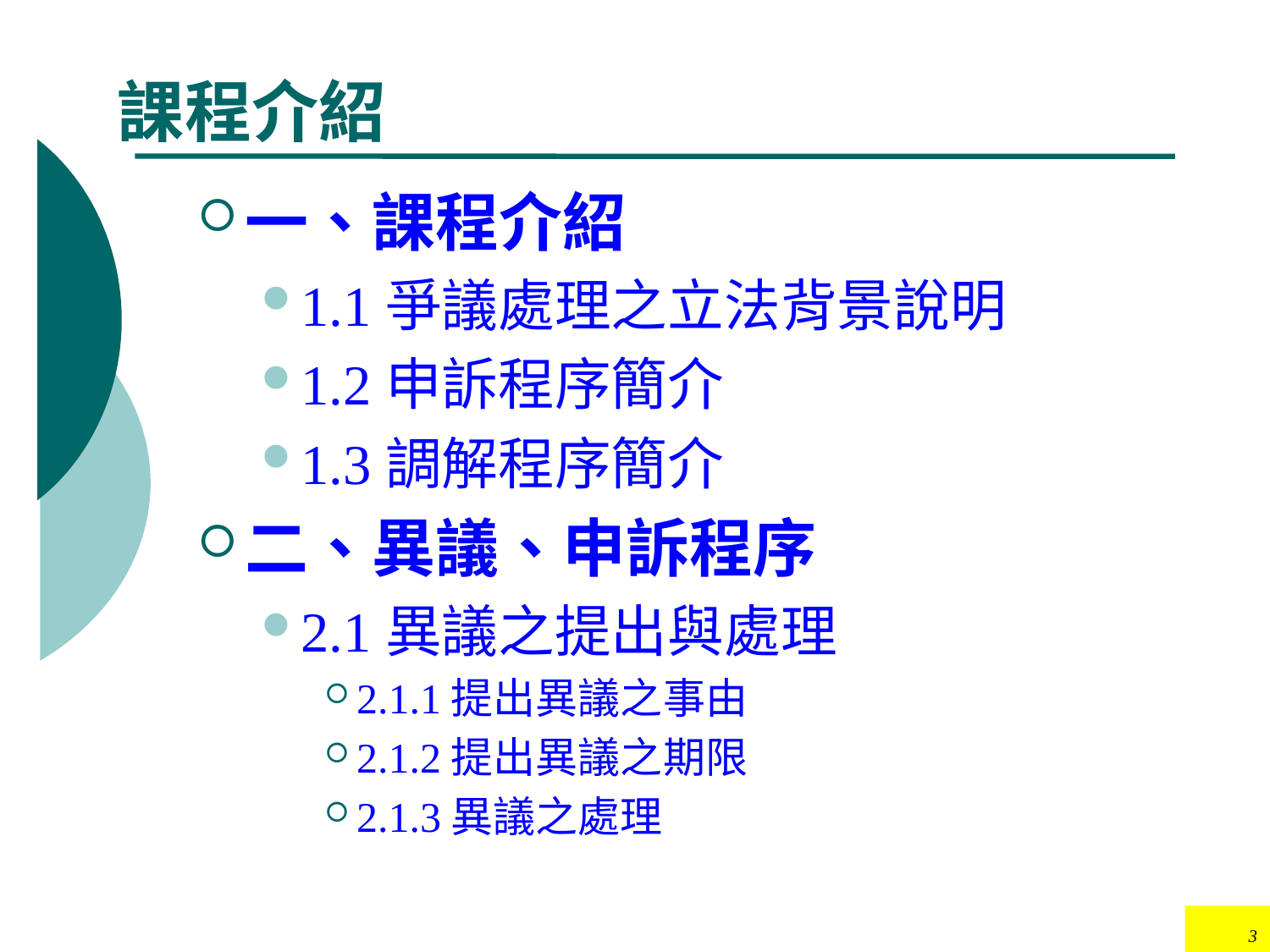

# 課程介紹
一、課程介紹
1.1爭議處理之立法背景說明
1.2申訴程序簡介
1.3調解程序簡介
二、異議、申訴程序
2.1異議之提出與處理
2.1.1提出異議之事由
2.1.2提出異議之期限
2.1.3異議之處理
3